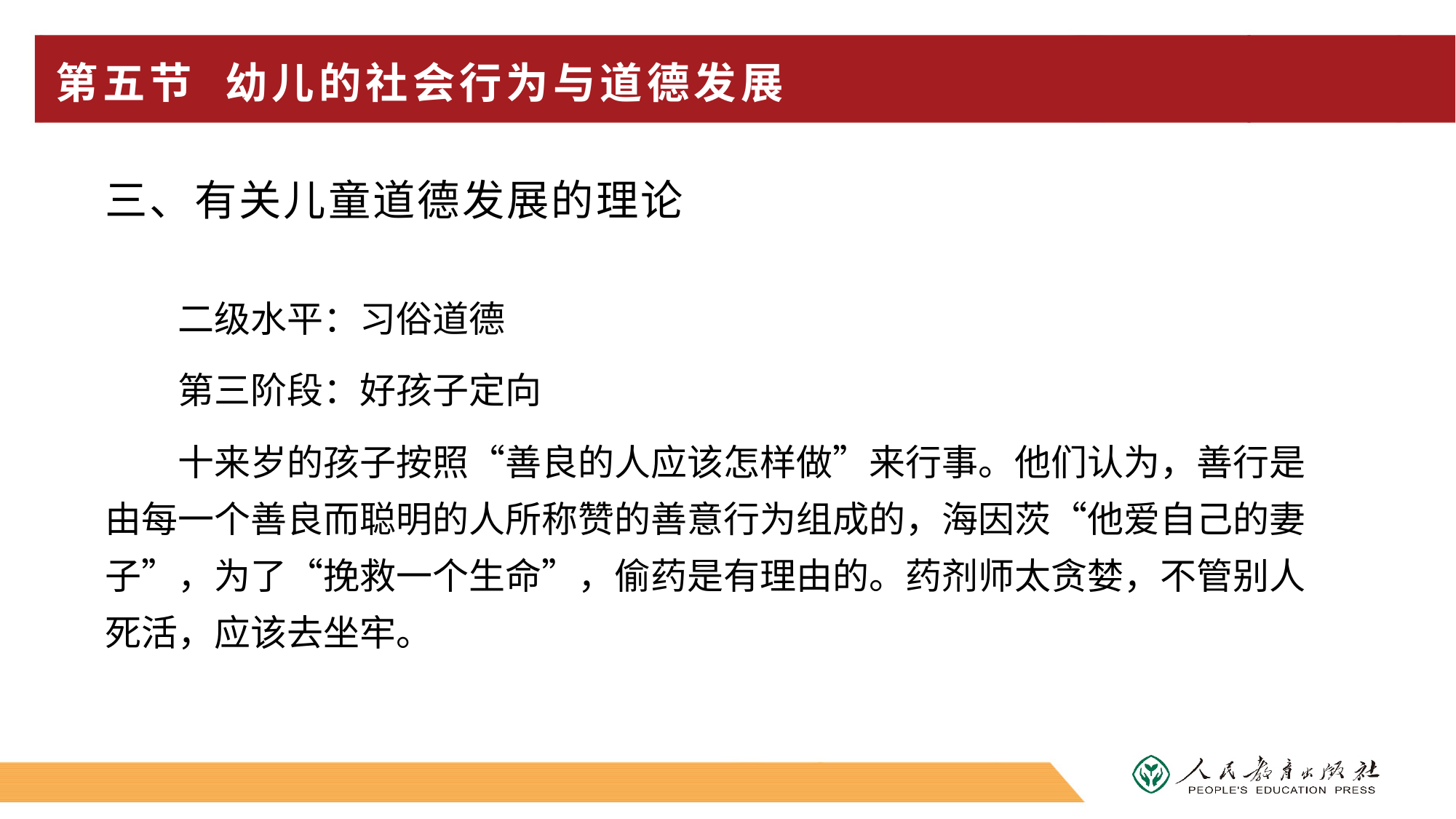

# 第五节  幼儿的社会行为与道德发展
三、有关儿童道德发展的理论
二级水平：习俗道德
第三阶段：好孩子定向
十来岁的孩子按照“善良的人应该怎样做”来行事。他们认为，善行是由每一个善良而聪明的人所称赞的善意行为组成的，海因茨“他爱自己的妻子”，为了“挽救一个生命”，偷药是有理由的。药剂师太贪婪，不管别人死活，应该去坐牢。